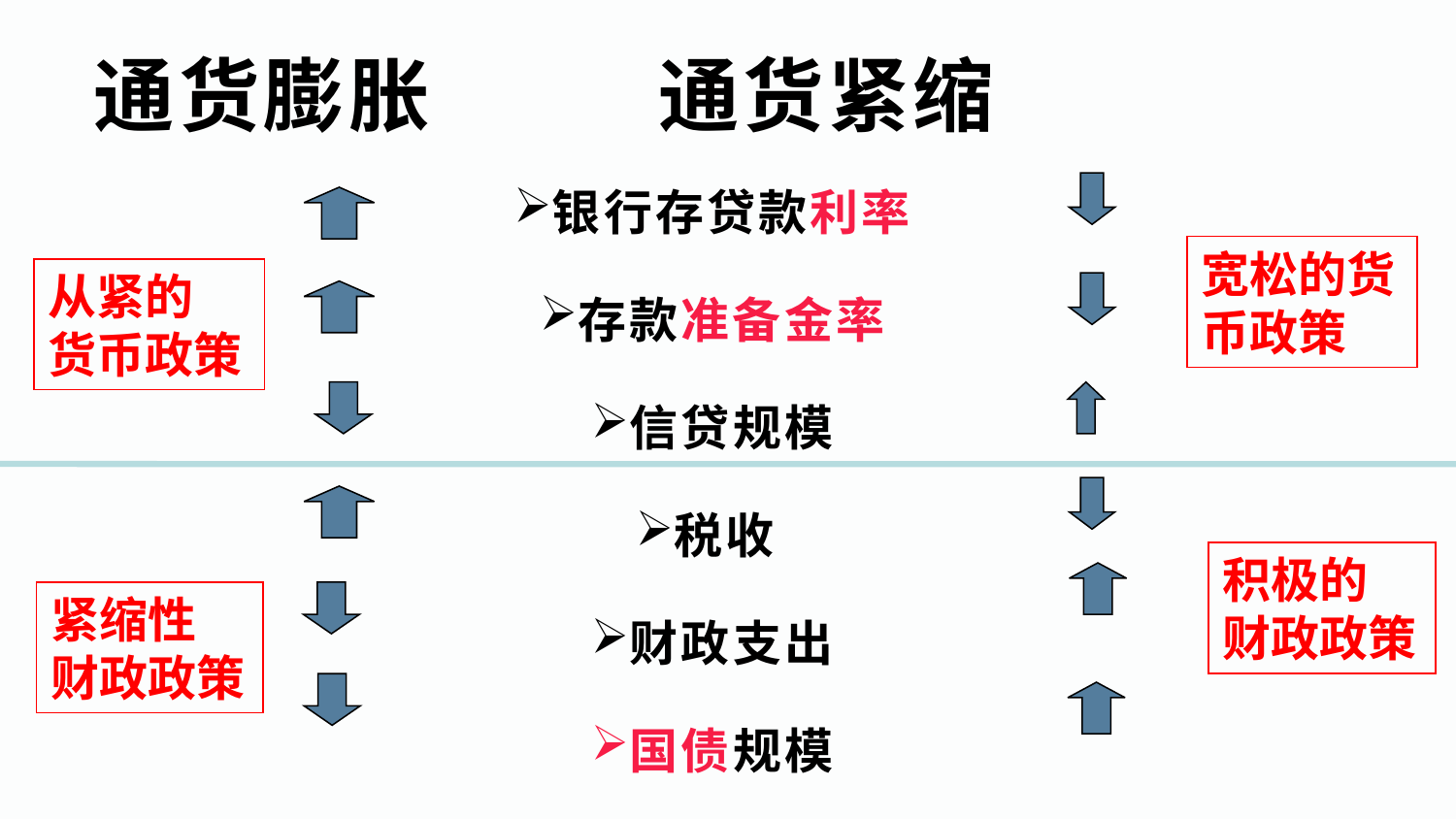

通货膨胀          通货紧缩
银行存贷款利率
存款准备金率
信贷规模
税收
财政支出
国债规模

宽松的货币政策
从紧的
货币政策

积极的 财政政策

紧缩性 财政政策